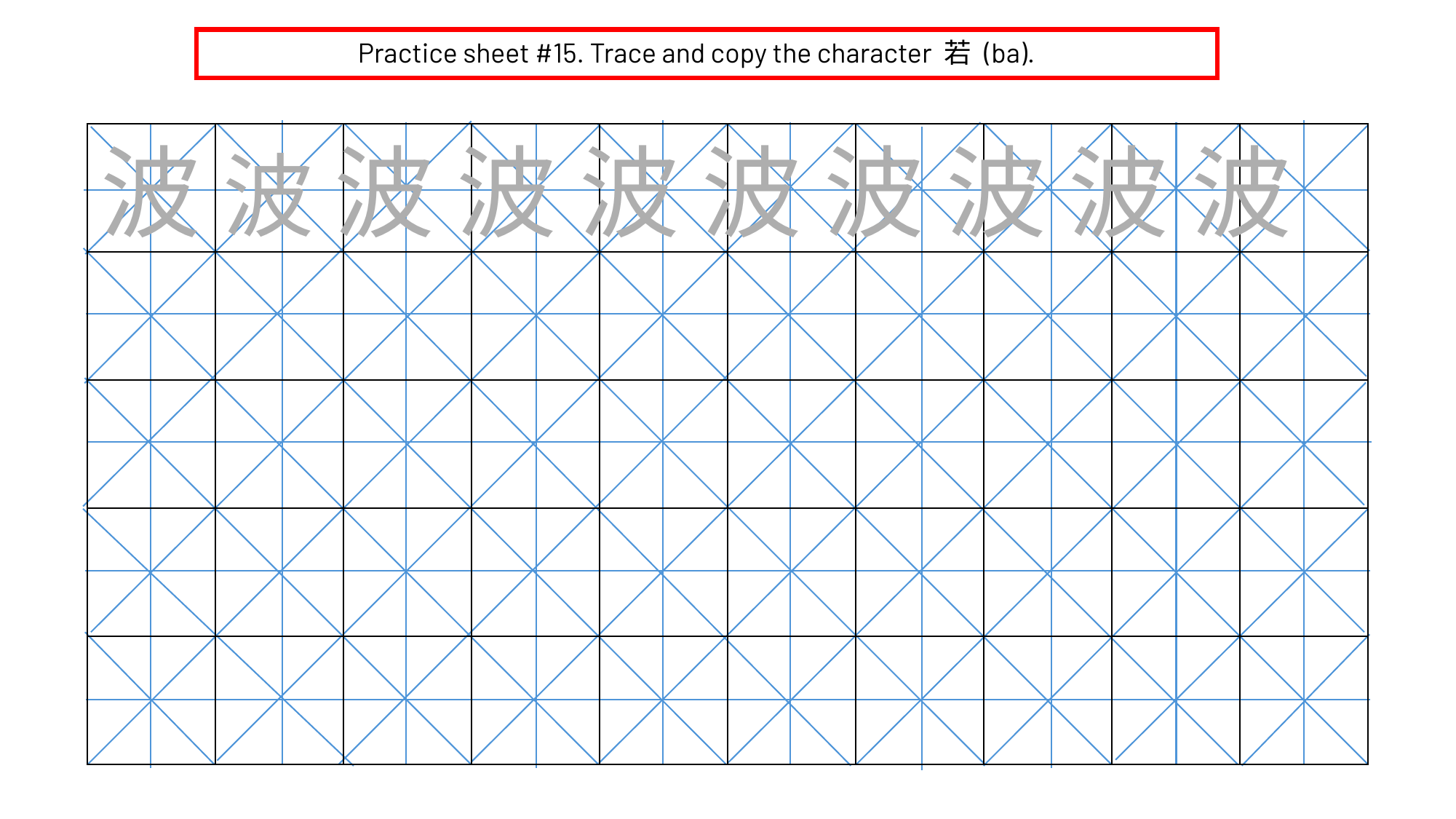

Practice sheet #15. Trace and copy the character 若 (ba).
|  |  |  |  |  |  |  |  |  |  |
| --- | --- | --- | --- | --- | --- | --- | --- | --- | --- |
|  |  |  |  |  |  |  |  |  |  |
|  |  |  |  |  |  |  |  |  |  |
|  |  |  |  |  |  |  |  |  |  |
|  |  |  |  |  |  |  |  |  |  |
波 波 波 波 波 波 波 波 波 波